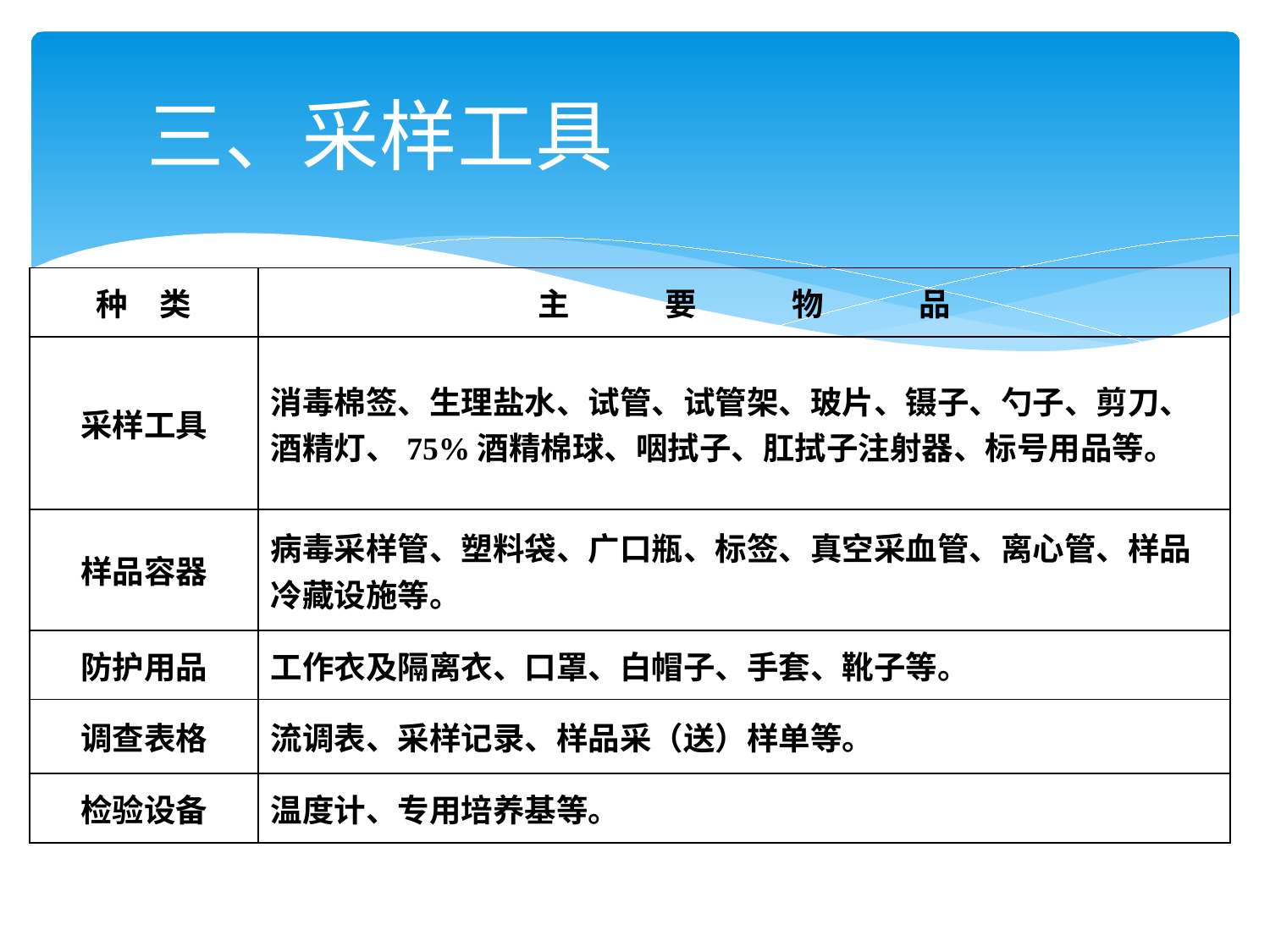

# 三、采样工具
| 种　类 | 主　　　要　　　物　　　品 |
| --- | --- |
| 采样工具 | 消毒棉签、生理盐水、试管、试管架、玻片、镊子、勺子、剪刀、酒精灯、75%酒精棉球、咽拭子、肛拭子注射器、标号用品等。 |
| 样品容器 | 病毒采样管、塑料袋、广口瓶、标签、真空采血管、离心管、样品冷藏设施等。 |
| 防护用品 | 工作衣及隔离衣、口罩、白帽子、手套、靴子等。 |
| 调查表格 | 流调表、采样记录、样品采（送）样单等。 |
| 检验设备 | 温度计、专用培养基等。 |